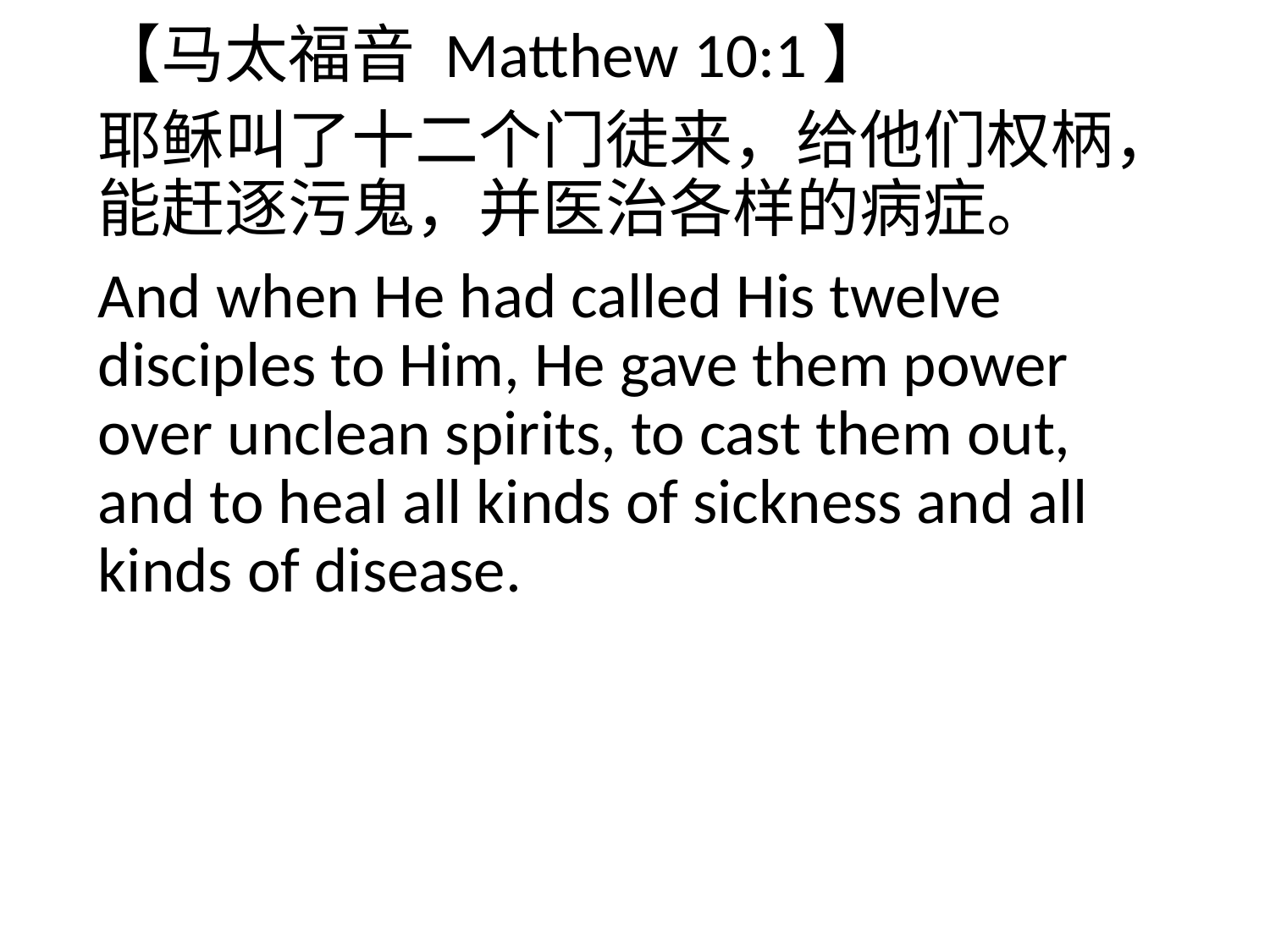

【马太福音 Matthew 10:1】
耶稣叫了十二个门徒来，给他们权柄，能赶逐污鬼，并医治各样的病症。
And when He had called His twelve disciples to Him, He gave them power over unclean spirits, to cast them out, and to heal all kinds of sickness and all kinds of disease.